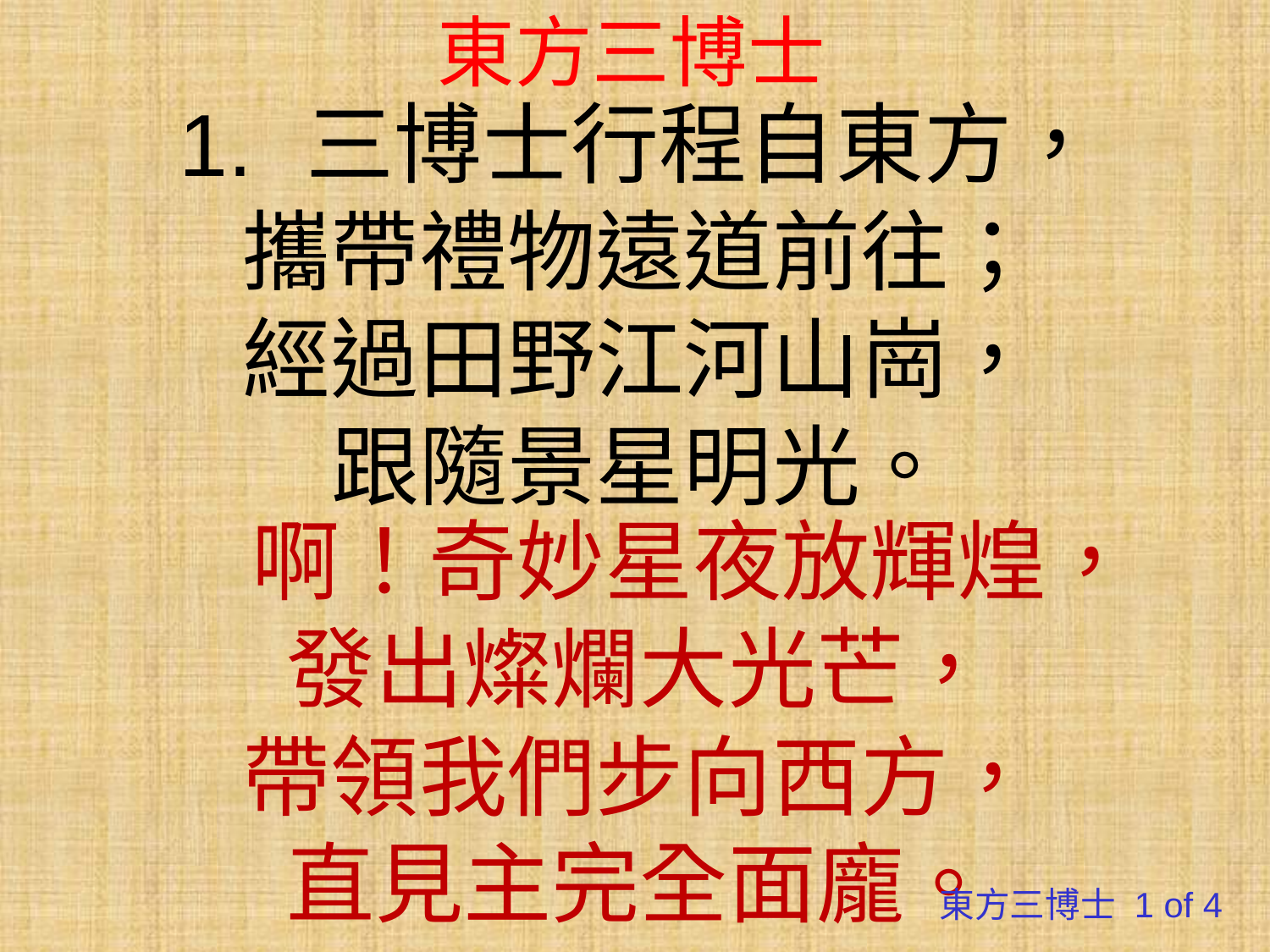

# 東方三博士
三博士行程自東方，
攜帶禮物遠道前往；
經過田野江河山崗，
跟隨景星明光。
啊！奇妙星夜放輝煌，
發出燦爛大光芒，
帶領我們步向西方，
直見主完全面龐。
東方三博士 1 of 4